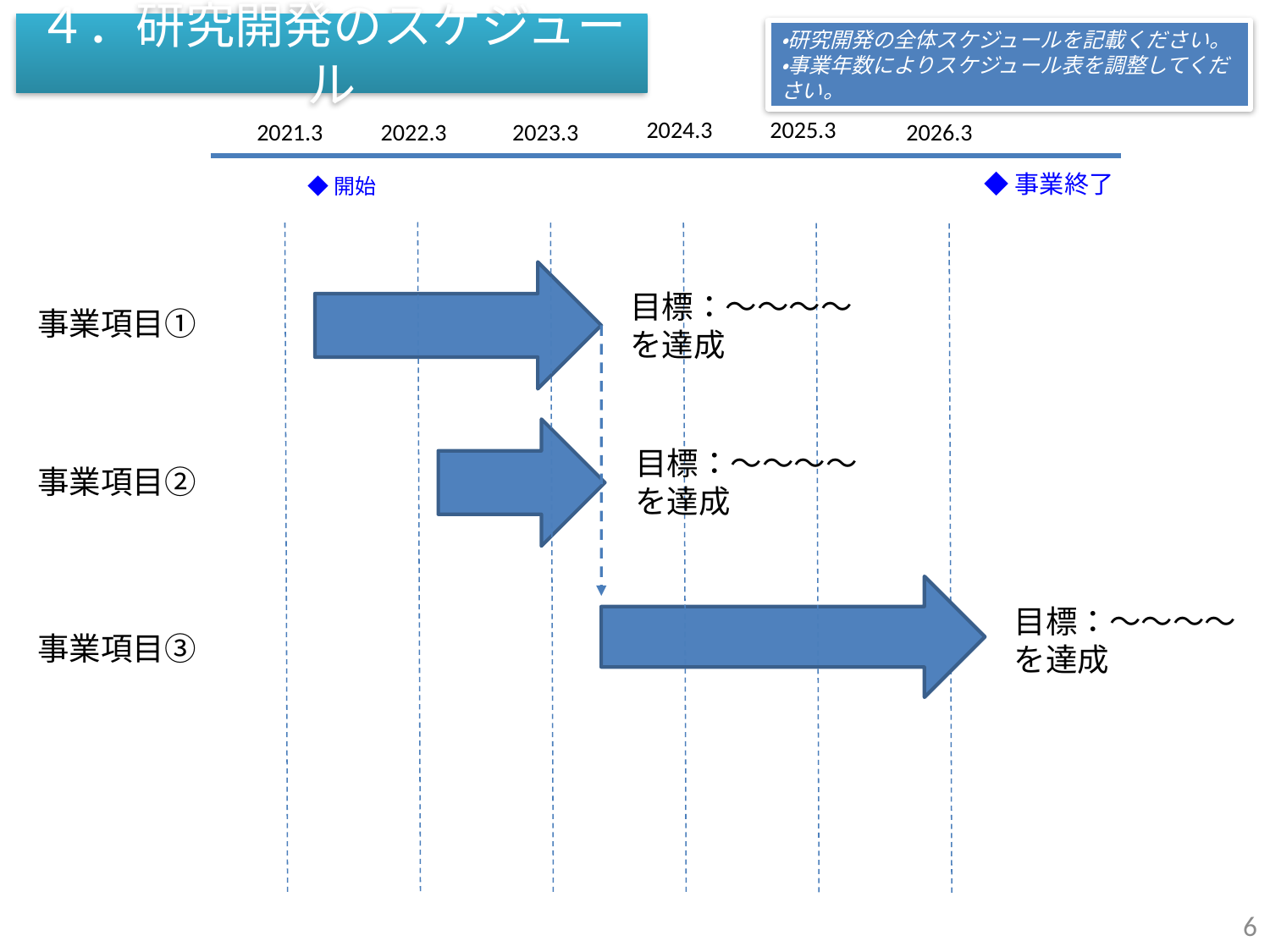

４．研究開発のスケジュール
・研究開発の全体スケジュールを記載ください。
・事業年数によりスケジュール表を調整してください。
2024.3
2025.3
2026.3
2023.3
2022.3
2021.3
◆事業終了
◆開始

目標：～～～～を達成
事業項目①

目標：～～～～を達成
事業項目②

目標：～～～～を達成
事業項目③
6